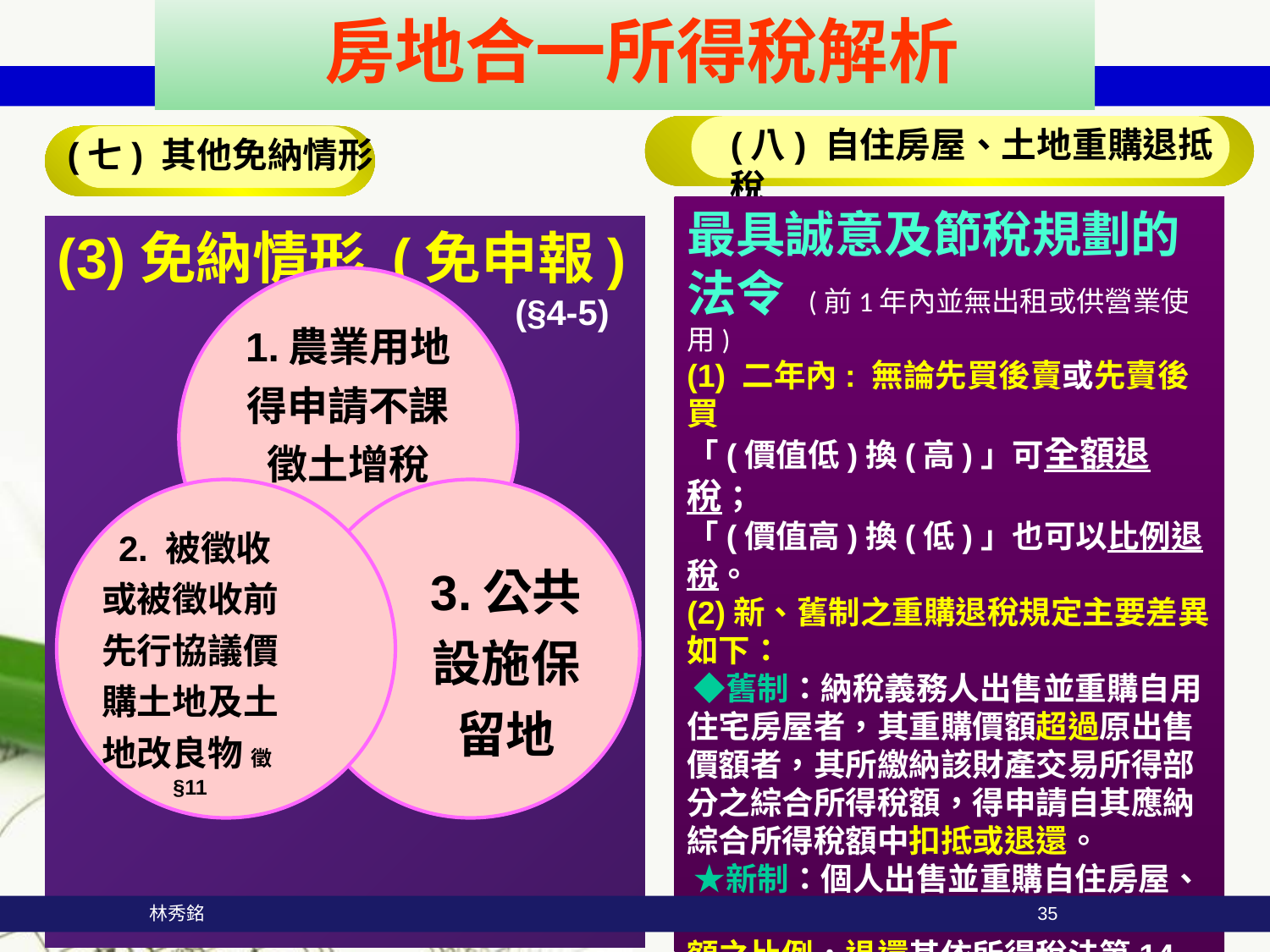

房地合一所得稅解析

(八) 自住房屋、土地重購退抵稅

(七) 其他免納情形
最具誠意及節稅規劃的法令 (前1年內並無出租或供營業使用)
(1) 二年內: 無論先買後賣或先賣後買
「(價值低)換(高)」可全額退稅；
「(價值高)換(低)」也可以比例退稅。
(2)新、舊制之重購退稅規定主要差異如下：
 ◆舊制：納稅義務人出售並重購自用住宅房屋者，其重購價額超過原出售價額者，其所繳納該財產交易所得部分之綜合所得稅額，得申請自其應納綜合所得稅額中扣抵或退還。
 ★新制：個人出售並重購自住房屋、土地者，得申請按重購價額占出售價額之比例，退還其依所得稅法第14條之5規定繳納之稅額。(§14-8)
(3)免納情形 (免申報)
                                               (§4-5)

1.農業用地得申請不課徵土增稅
3.公共設施保留地
 2. 被徵收或被徵收前先行協議價購土地及土地改良物 徵§11
                                 林秀銘

35